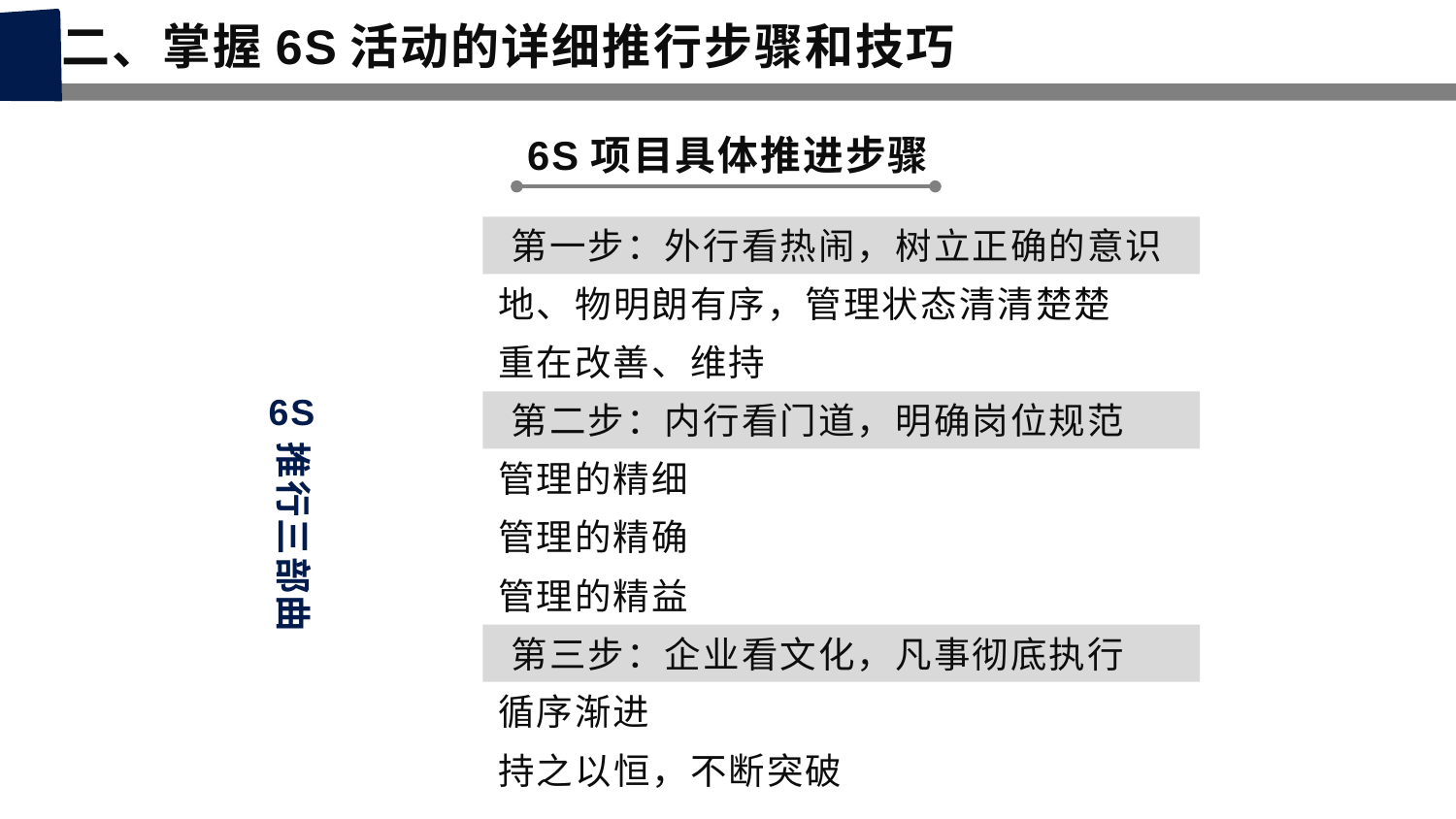

二、掌握6S活动的详细推行步骤和技巧
6S项目具体推进步骤
第一步：外行看热闹，树立正确的意识
地、物明朗有序，管理状态清清楚楚
重在改善、维持
6S
推行三部曲
第二步：内行看门道，明确岗位规范
管理的精细
管理的精确
管理的精益
第三步：企业看文化，凡事彻底执行
循序渐进
持之以恒，不断突破